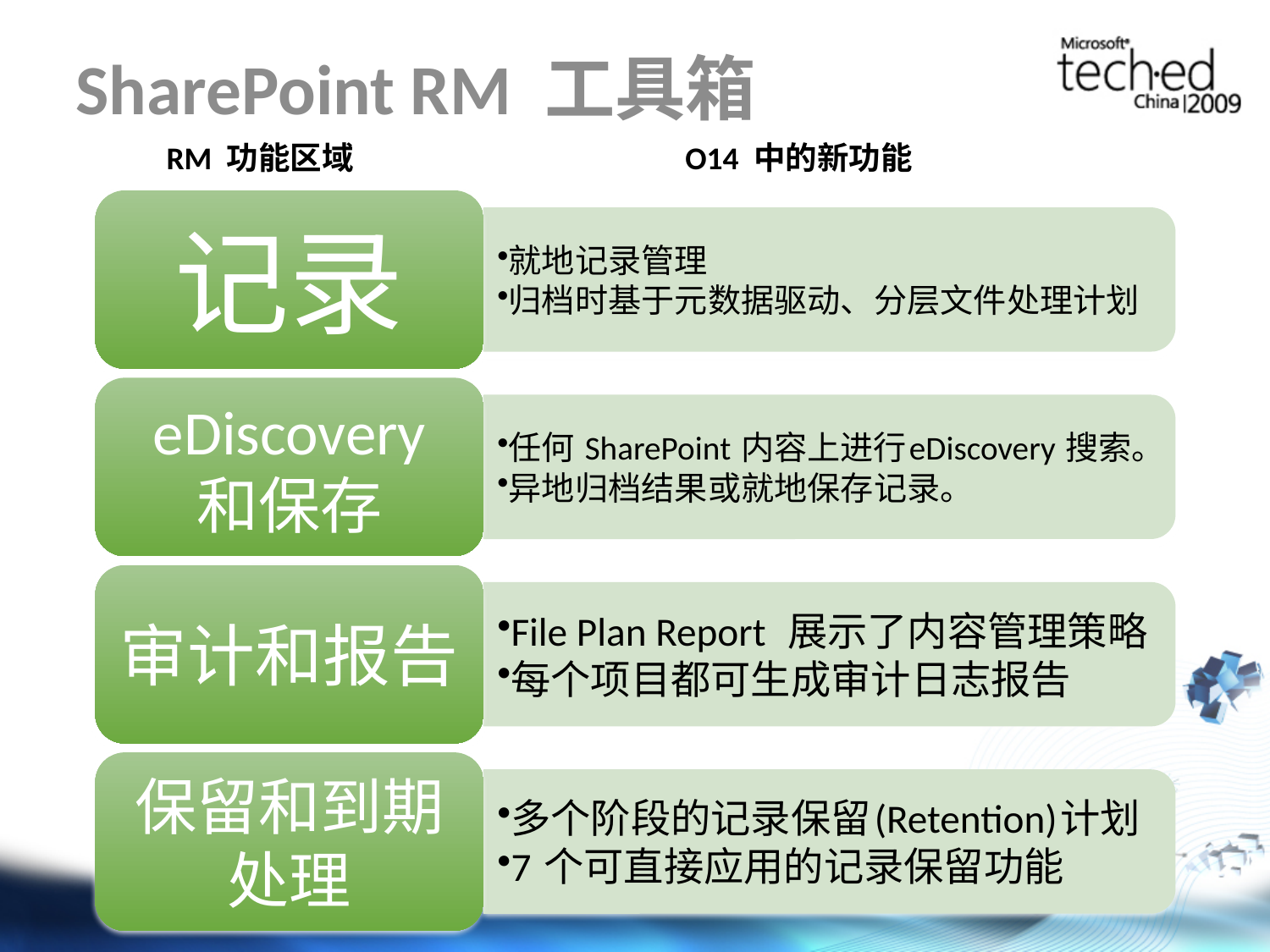

# SharePoint RM 工具箱
RM 功能区域
O14 中的新功能
记录
就地记录管理
归档时基于元数据驱动、分层文件处理计划
eDiscovery 和保存
任何 SharePoint 内容上进行eDiscovery 搜索。
审计和报告
File Plan Report  展示了内容管理策略
每个项目都可生成审计日志报告
保留和到期处理
多个阶段的记录保留(Retention)计划
异地归档结果或就地保存记录。
7 个可直接应用的记录保留功能